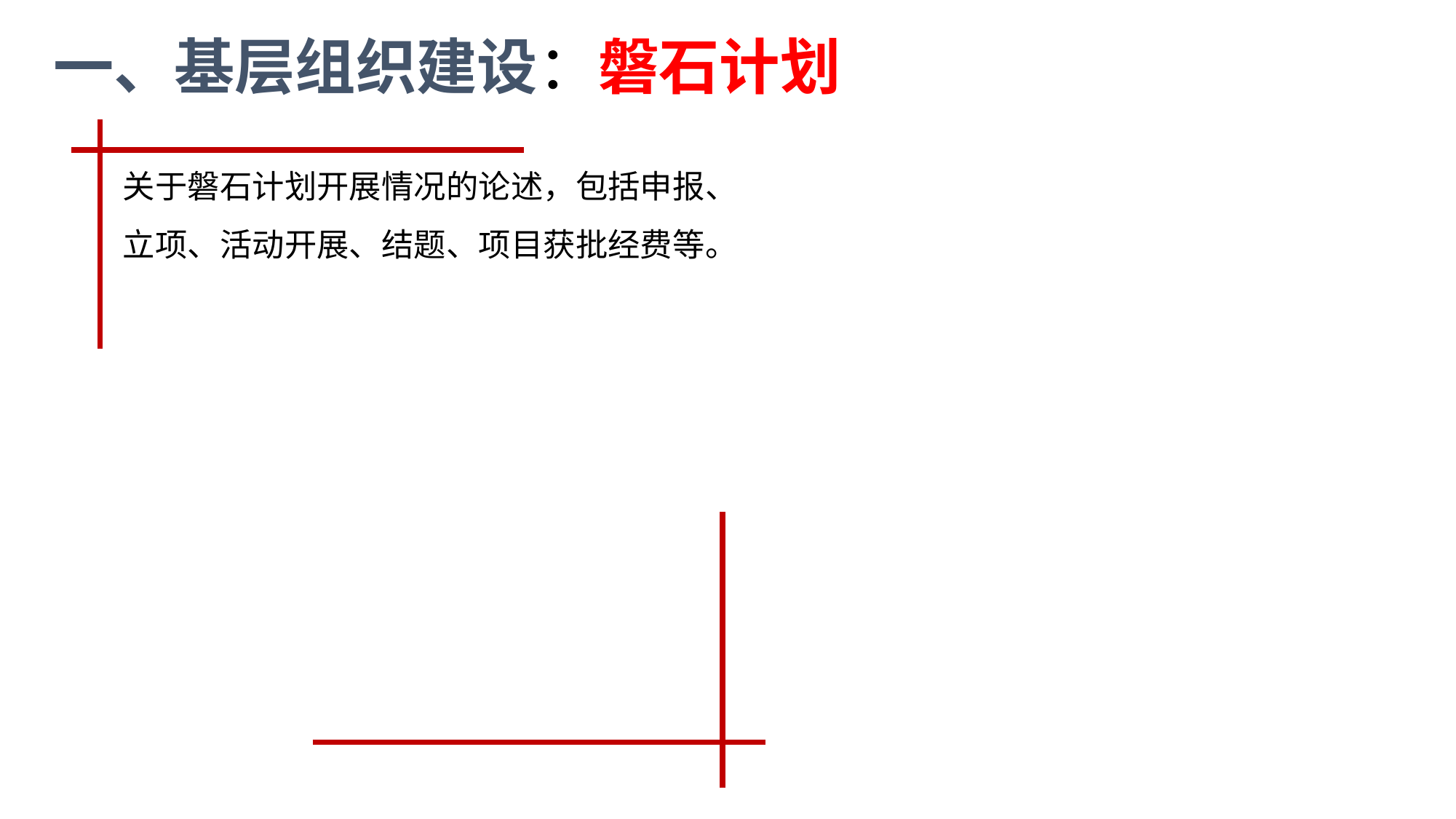

一、基层组织建设：磐石计划
关于磐石计划开展情况的论述，包括申报、立项、活动开展、结题、项目获批经费等。